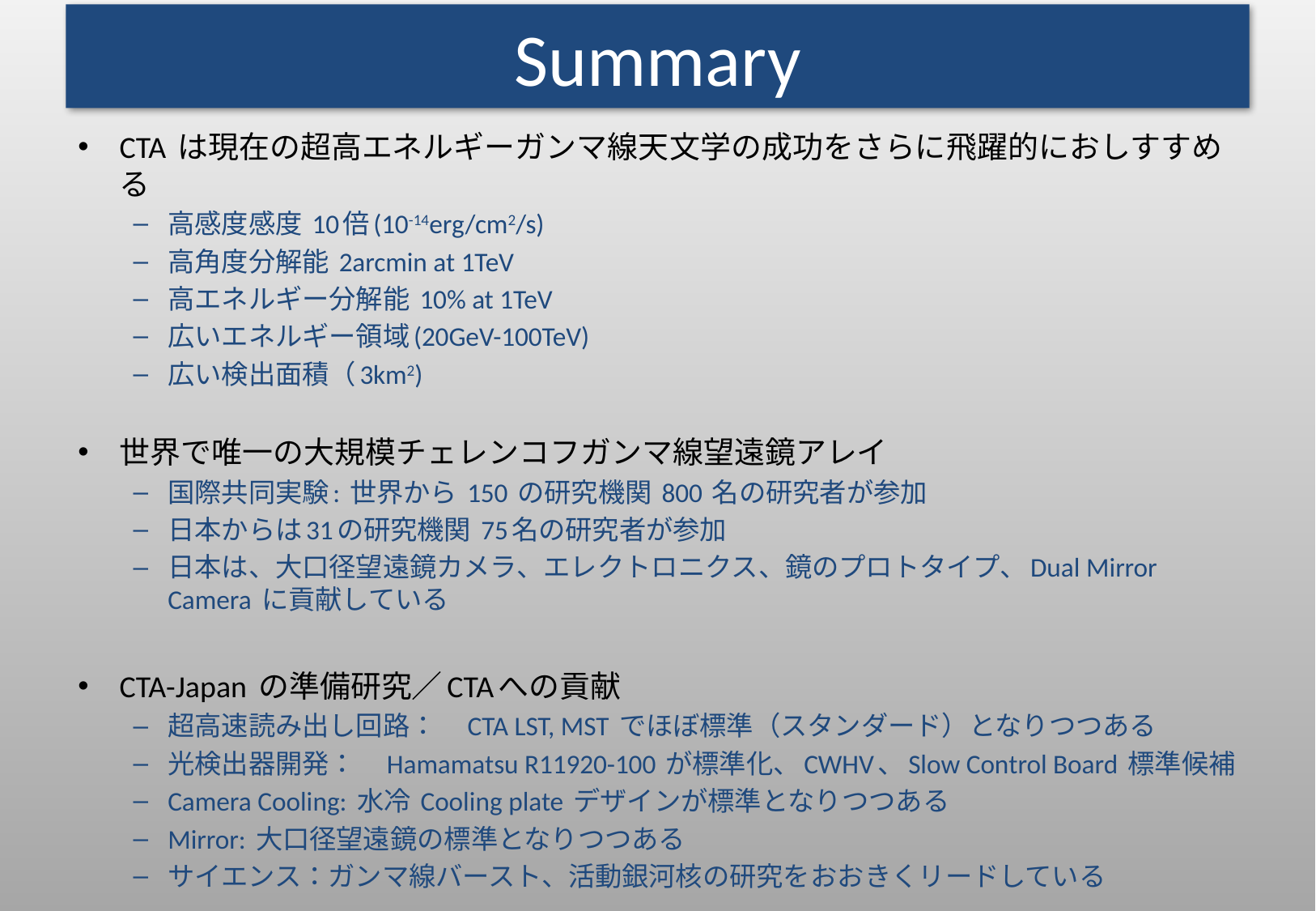

# Summary
CTA は現在の超高エネルギーガンマ線天文学の成功をさらに飛躍的におしすすめる
高感度感度 10倍(10-14erg/cm2/s)
高角度分解能 2arcmin at 1TeV
高エネルギー分解能 10% at 1TeV
広いエネルギー領域(20GeV-100TeV)
広い検出面積（3km2)

世界で唯一の大規模チェレンコフガンマ線望遠鏡アレイ
国際共同実験: 世界から 150 の研究機関 800 名の研究者が参加
日本からは31の研究機関 75名の研究者が参加
日本は、大口径望遠鏡カメラ、エレクトロニクス、鏡のプロトタイプ、Dual Mirror Camera に貢献している

CTA-Japan の準備研究／CTAへの貢献
超高速読み出し回路：　CTA LST, MST でほぼ標準（スタンダード）となりつつある
光検出器開発：　Hamamatsu R11920-100 が標準化、CWHV、Slow Control Board 標準候補
Camera Cooling: 水冷 Cooling plate デザインが標準となりつつある
Mirror: 大口径望遠鏡の標準となりつつある
サイエンス：ガンマ線バースト、活動銀河核の研究をおおきくリードしている